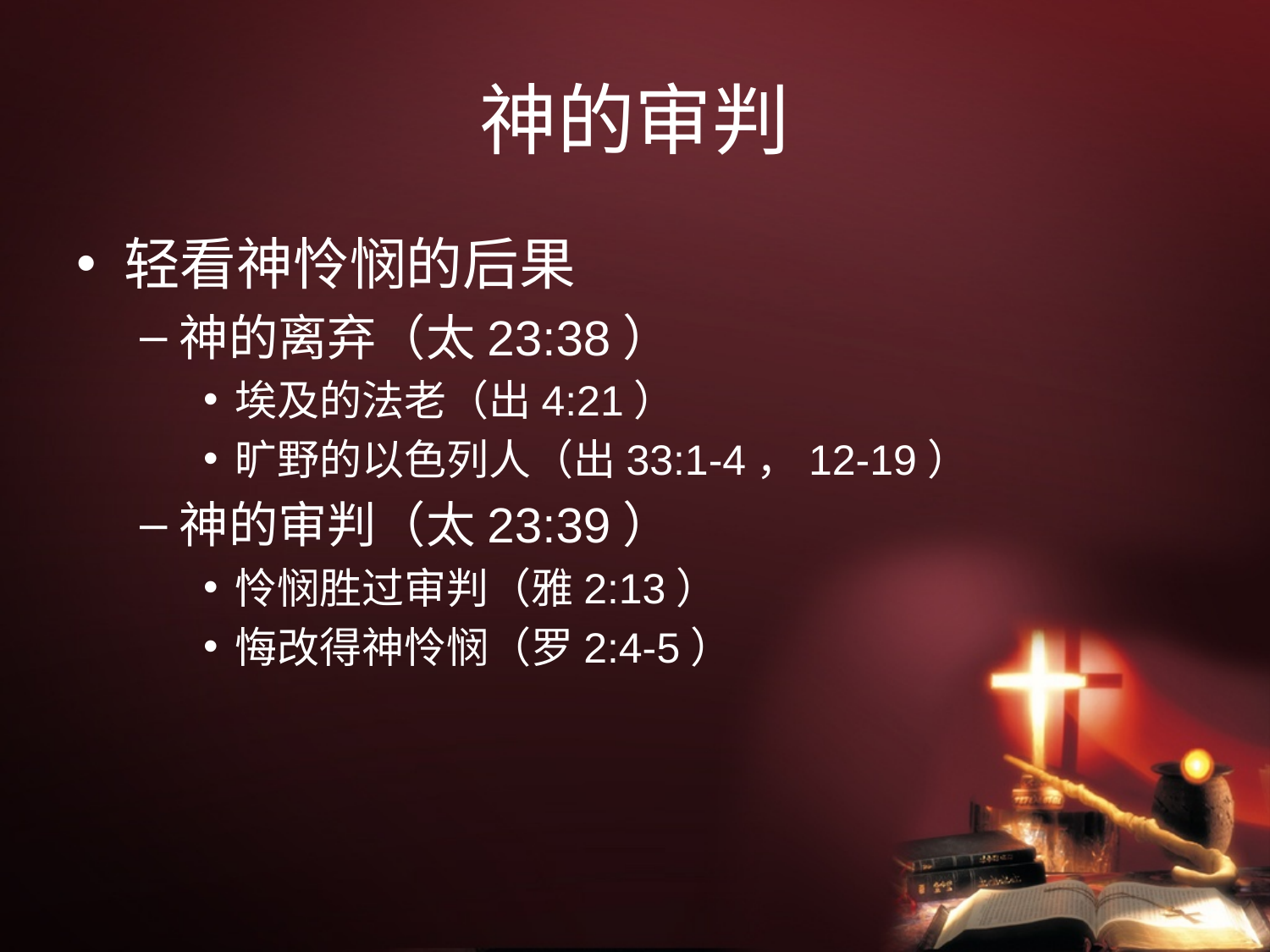

# 神的审判
轻看神怜悯的后果
神的离弃（太23:38）
埃及的法老（出4:21）
旷野的以色列人（出33:1-4，12-19）
神的审判（太23:39）
怜悯胜过审判（雅2:13）
悔改得神怜悯（罗2:4-5）